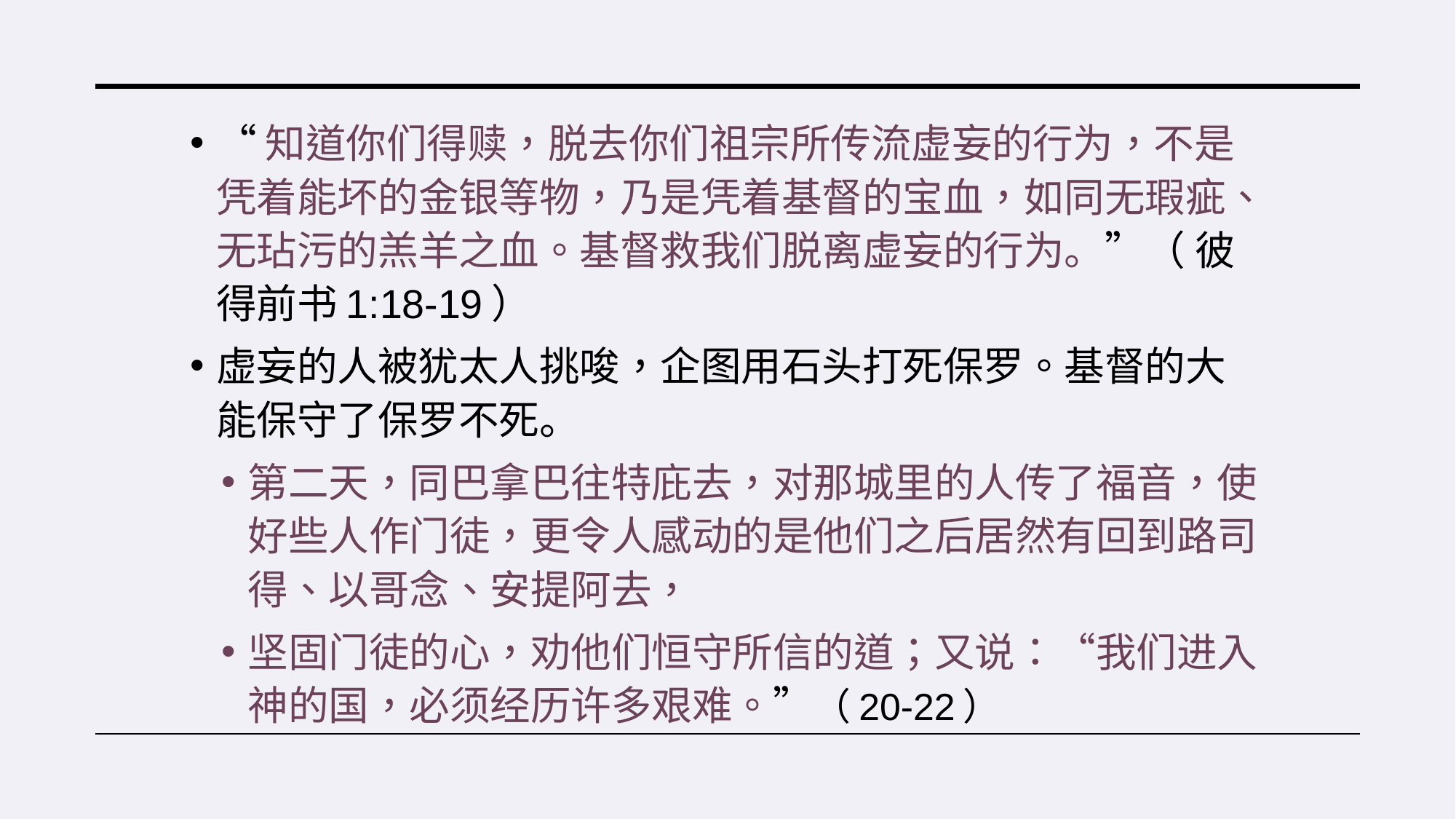

“知道你们得赎，脱去你们祖宗所传流虚妄的行为，不是凭着能坏的金银等物，乃是凭着基督的宝血，如同无瑕疵、无玷污的羔羊之血。基督救我们脱离虚妄的行为。”（ 彼得前书1:18-19）
虚妄的人被犹太人挑唆，企图用石头打死保罗。基督的大能保守了保罗不死。
第二天，同巴拿巴往特庇去，对那城里的人传了福音，使好些人作门徒，更令人感动的是他们之后居然有回到路司得、以哥念、安提阿去，
坚固门徒的心，劝他们恒守所信的道；又说：“我们进入神的国，必须经历许多艰难。”（20-22）